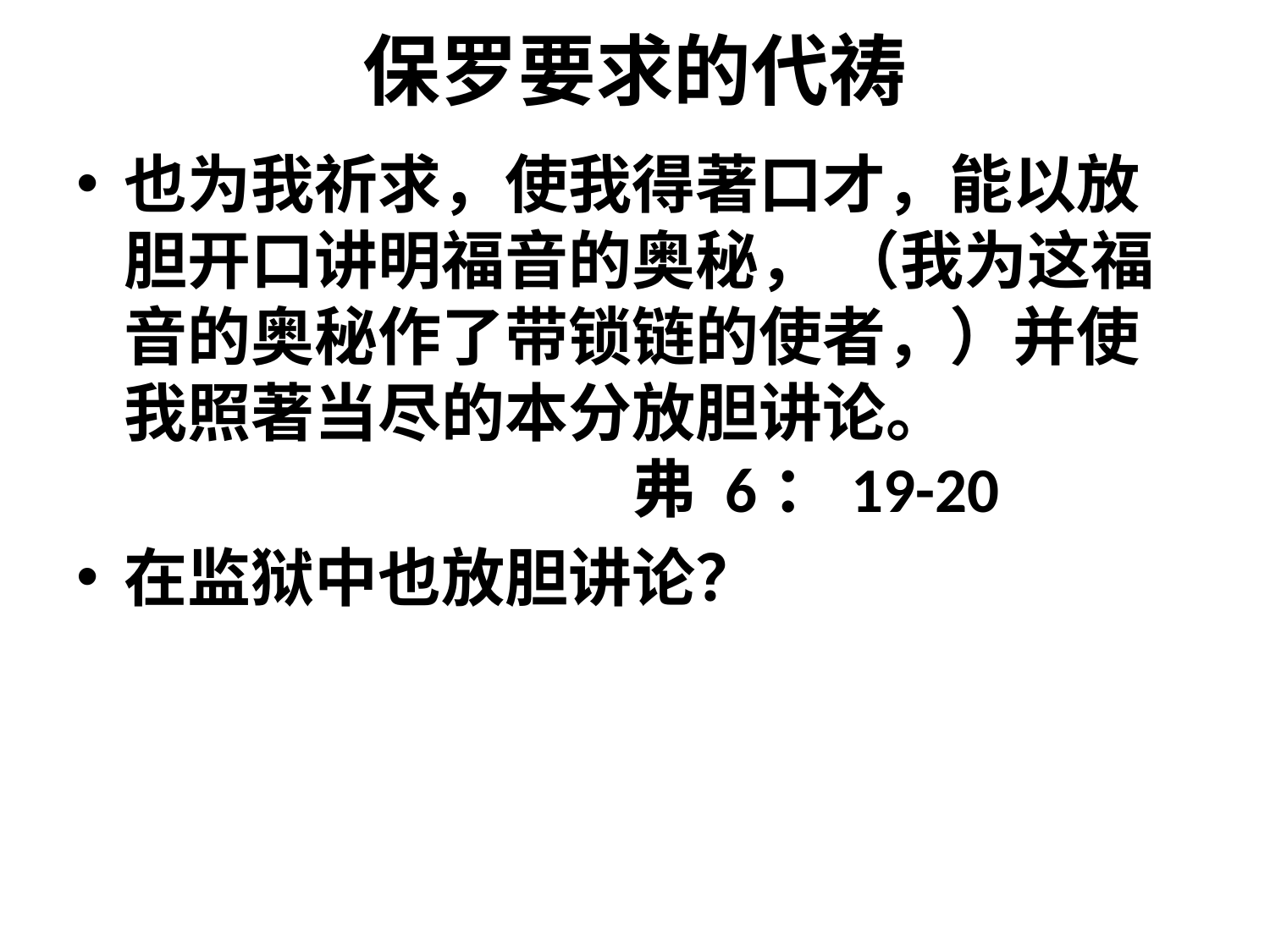

# 保罗要求的代祷
也为我祈求，使我得著口才，能以放胆开口讲明福音的奥秘， （我为这福音的奥秘作了带锁链的使者，）并使我照著当尽的本分放胆讲论。 						弗 6：19-20
在监狱中也放胆讲论？